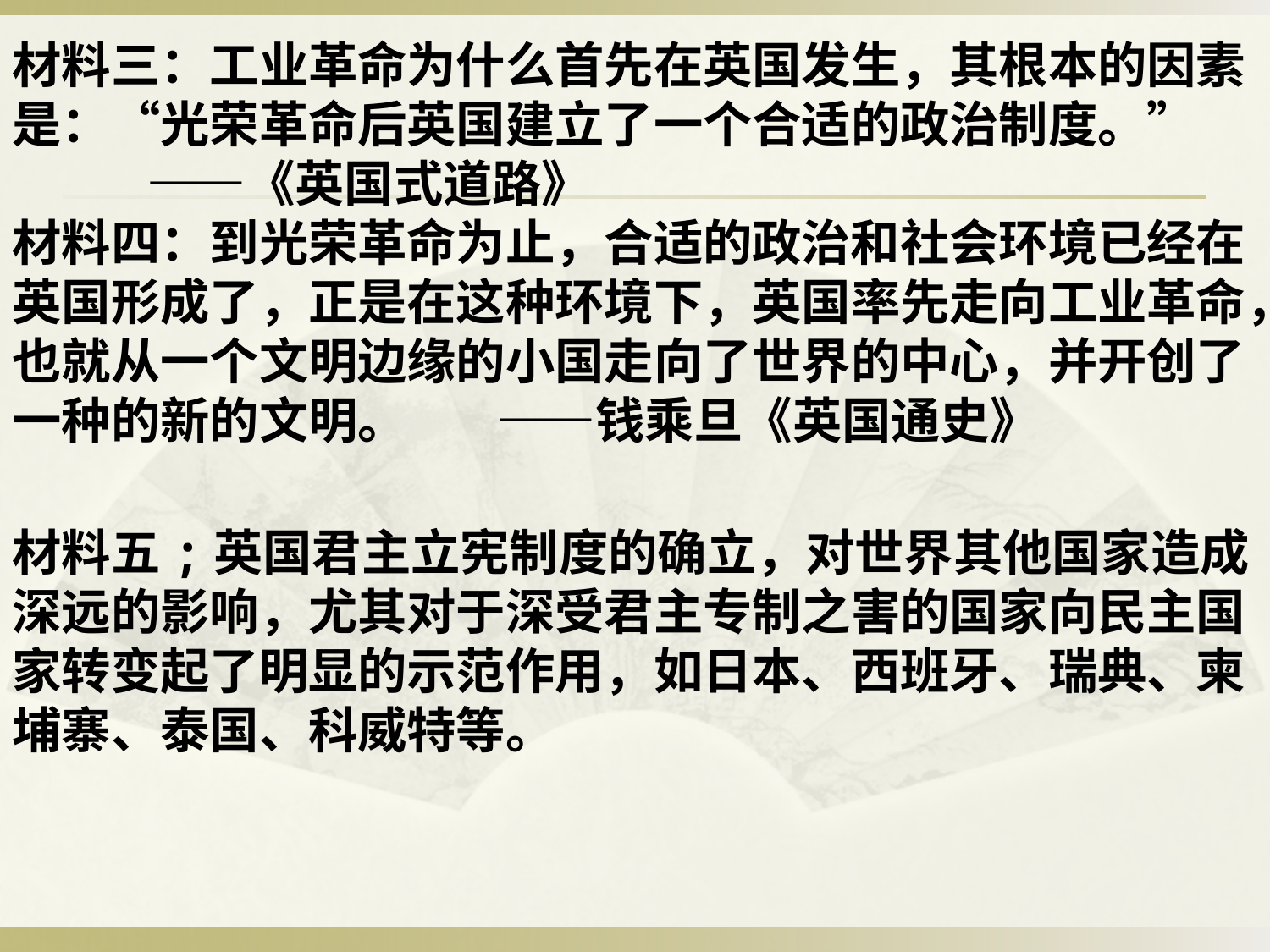

材料三：工业革命为什么首先在英国发生，其根本的因素是：“光荣革命后英国建立了一个合适的政治制度。”                  ——《英国式道路》
材料四：到光荣革命为止，合适的政治和社会环境已经在英国形成了，正是在这种环境下，英国率先走向工业革命，也就从一个文明边缘的小国走向了世界的中心，并开创了一种的新的文明。        ——钱乘旦《英国通史》
材料五;英国君主立宪制度的确立，对世界其他国家造成深远的影响，尤其对于深受君主专制之害的国家向民主国家转变起了明显的示范作用，如日本、西班牙、瑞典、柬埔寨、泰国、科威特等。